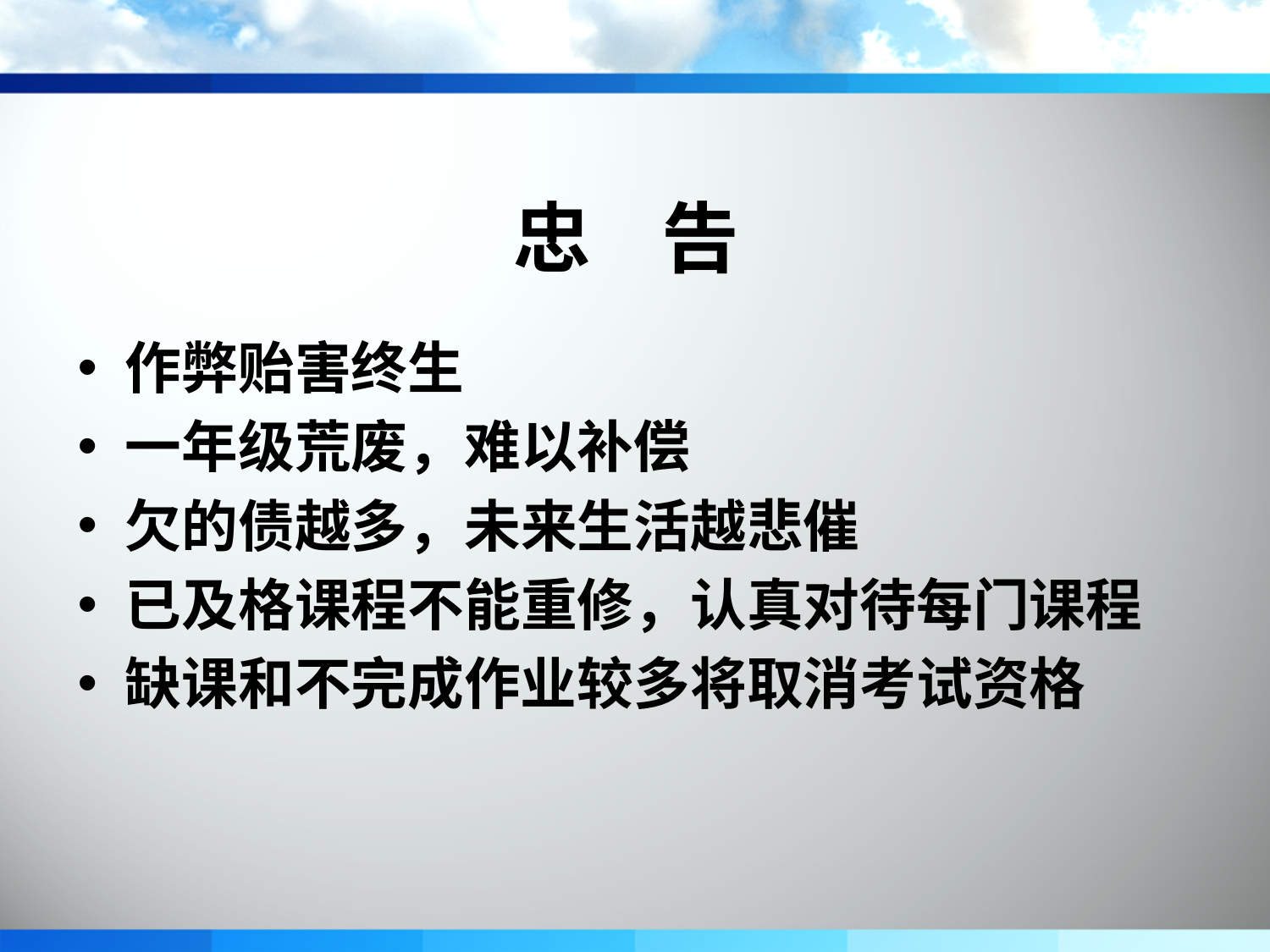

# 忠    告
作弊贻害终生
一年级荒废，难以补偿
欠的债越多，未来生活越悲催
已及格课程不能重修，认真对待每门课程
缺课和不完成作业较多将取消考试资格